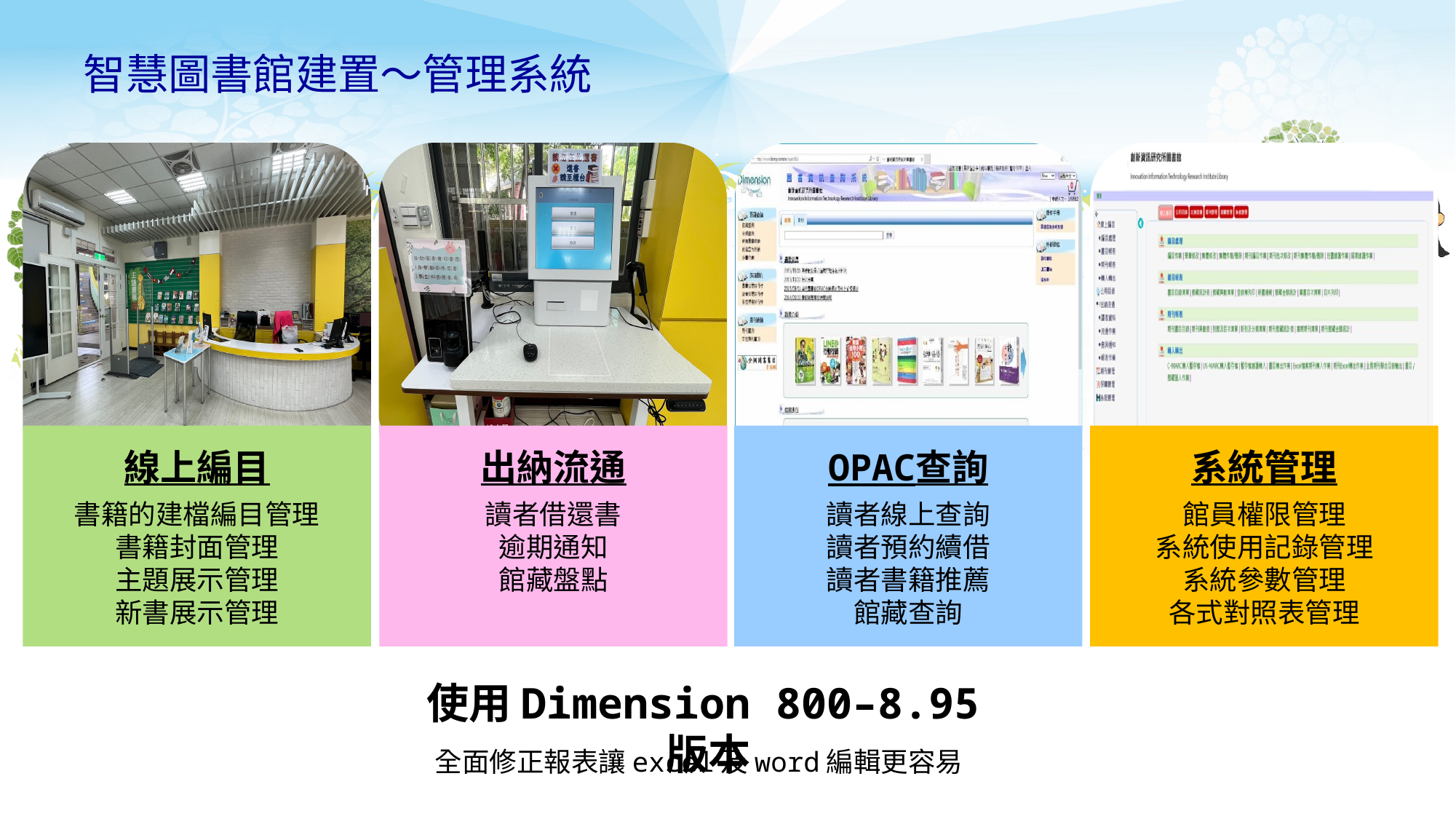

智慧圖書館建置～管理系統

線上編目
書籍的建檔編目管理
書籍封面管理
主題展示管理
新書展示管理
出納流通
讀者借還書
逾期通知
館藏盤點

OPAC查詢
讀者線上查詢
讀者預約續借
讀者書籍推薦
館藏查詢
系統管理
館員權限管理
系統使用記錄管理
系統參數管理
各式對照表管理
使用Dimension 800–8.95版本
全面修正報表讓excel及word編輯更容易